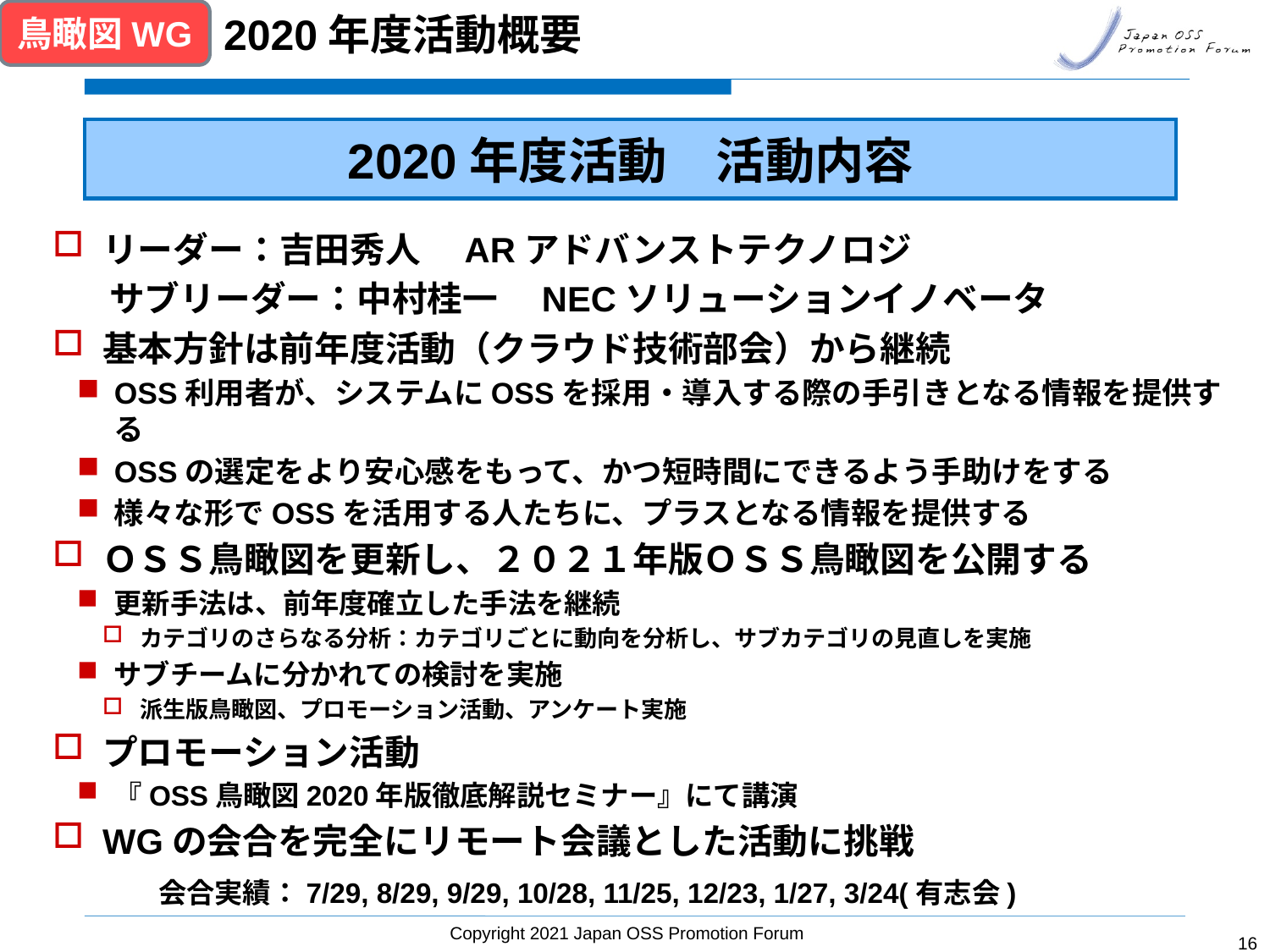

鳥瞰図WG
# 2020年度活動概要
2020年度活動　活動内容
リーダー：吉田秀人　ARアドバンストテクノロジ
      サブリーダー：中村桂一　NECソリューションイノベータ
基本方針は前年度活動（クラウド技術部会）から継続
OSS利用者が、システムにOSSを採用・導入する際の手引きとなる情報を提供する
OSSの選定をより安心感をもって、かつ短時間にできるよう手助けをする
様々な形でOSSを活用する人たちに、プラスとなる情報を提供する
ＯＳＳ鳥瞰図を更新し、２０２１年版ＯＳＳ鳥瞰図を公開する
更新手法は、前年度確立した手法を継続
カテゴリのさらなる分析：カテゴリごとに動向を分析し、サブカテゴリの見直しを実施
サブチームに分かれての検討を実施
派生版鳥瞰図、プロモーション活動、アンケート実施
プロモーション活動
『OSS鳥瞰図2020年版徹底解説セミナー』にて講演
WGの会合を完全にリモート会議とした活動に挑戦
　　　会合実績：7/29, 8/29, 9/29, 10/28, 11/25, 12/23, 1/27, 3/24(有志会)
Copyright 2021 Japan OSS Promotion Forum
16